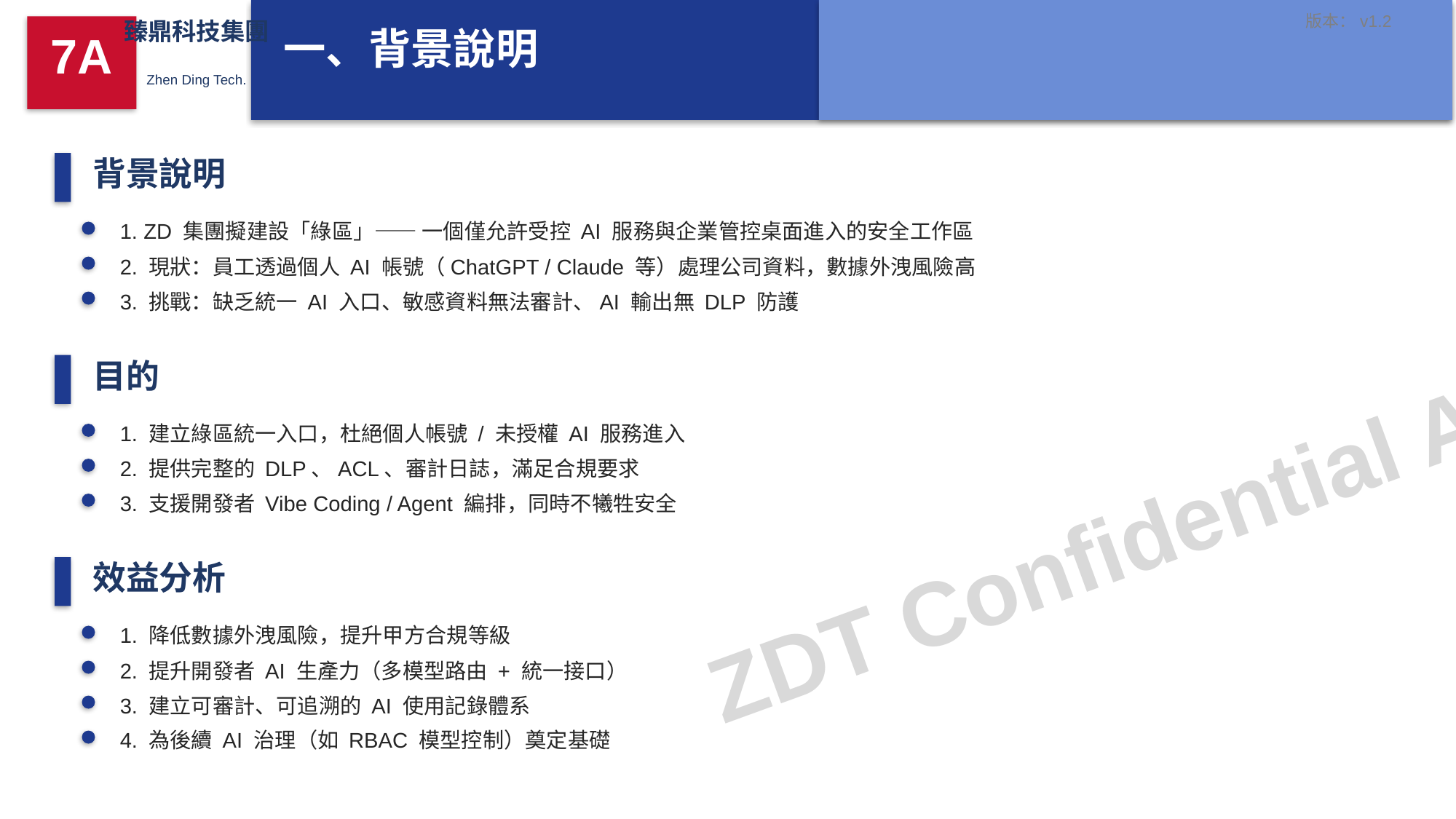

版本：v1.2
臻鼎科技集團

一、背景說明
7A
Zhen Ding Tech.
背景說明

1. ZD 集團擬建設「綠區」—— 一個僅允許受控 AI 服務與企業管控桌面進入的安全工作區

2. 現狀：員工透過個人 AI 帳號（ChatGPT / Claude 等）處理公司資料，數據外洩風險高

3. 挑戰：缺乏統一 AI 入口、敏感資料無法審計、AI 輸出無 DLP 防護

目的

1. 建立綠區統一入口，杜絕個人帳號 / 未授權 AI 服務進入

2. 提供完整的 DLP、ACL、審計日誌，滿足合規要求

3. 支援開發者 Vibe Coding / Agent 編排，同時不犧牲安全
ZDT Confidential A

效益分析

1. 降低數據外洩風險，提升甲方合規等級

2. 提升開發者 AI 生產力（多模型路由 + 統一接口）

3. 建立可審計、可追溯的 AI 使用記錄體系

4. 為後續 AI 治理（如 RBAC 模型控制）奠定基礎